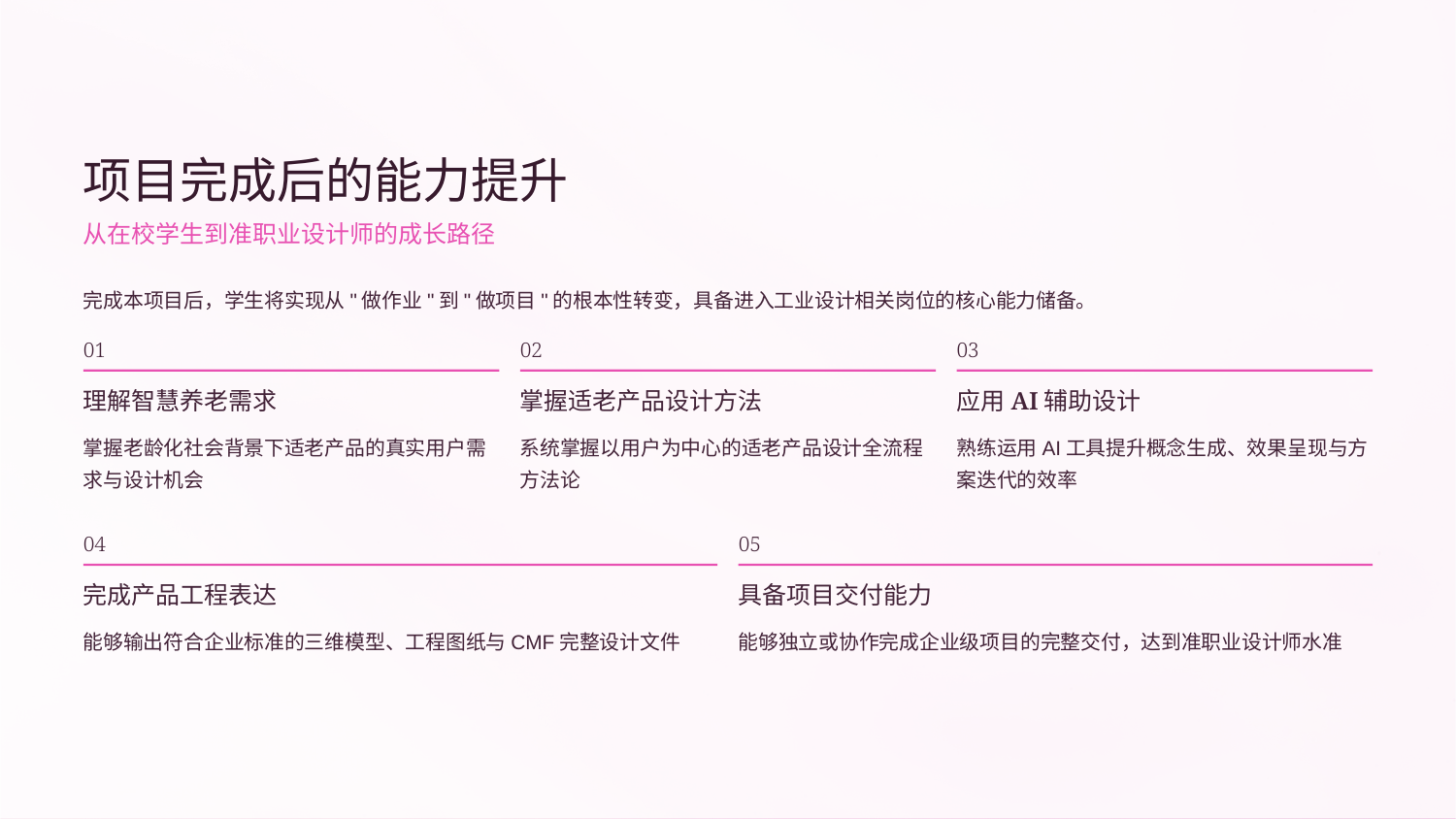

项目完成后的能力提升
从在校学生到准职业设计师的成长路径
完成本项目后，学生将实现从"做作业"到"做项目"的根本性转变，具备进入工业设计相关岗位的核心能力储备。
01
02
03

理解智慧养老需求
掌握适老产品设计方法
应用AI辅助设计
掌握老龄化社会背景下适老产品的真实用户需求与设计机会
系统掌握以用户为中心的适老产品设计全流程方法论
熟练运用AI工具提升概念生成、效果呈现与方案迭代的效率
04
05

完成产品工程表达
具备项目交付能力
能够输出符合企业标准的三维模型、工程图纸与CMF完整设计文件
能够独立或协作完成企业级项目的完整交付，达到准职业设计师水准